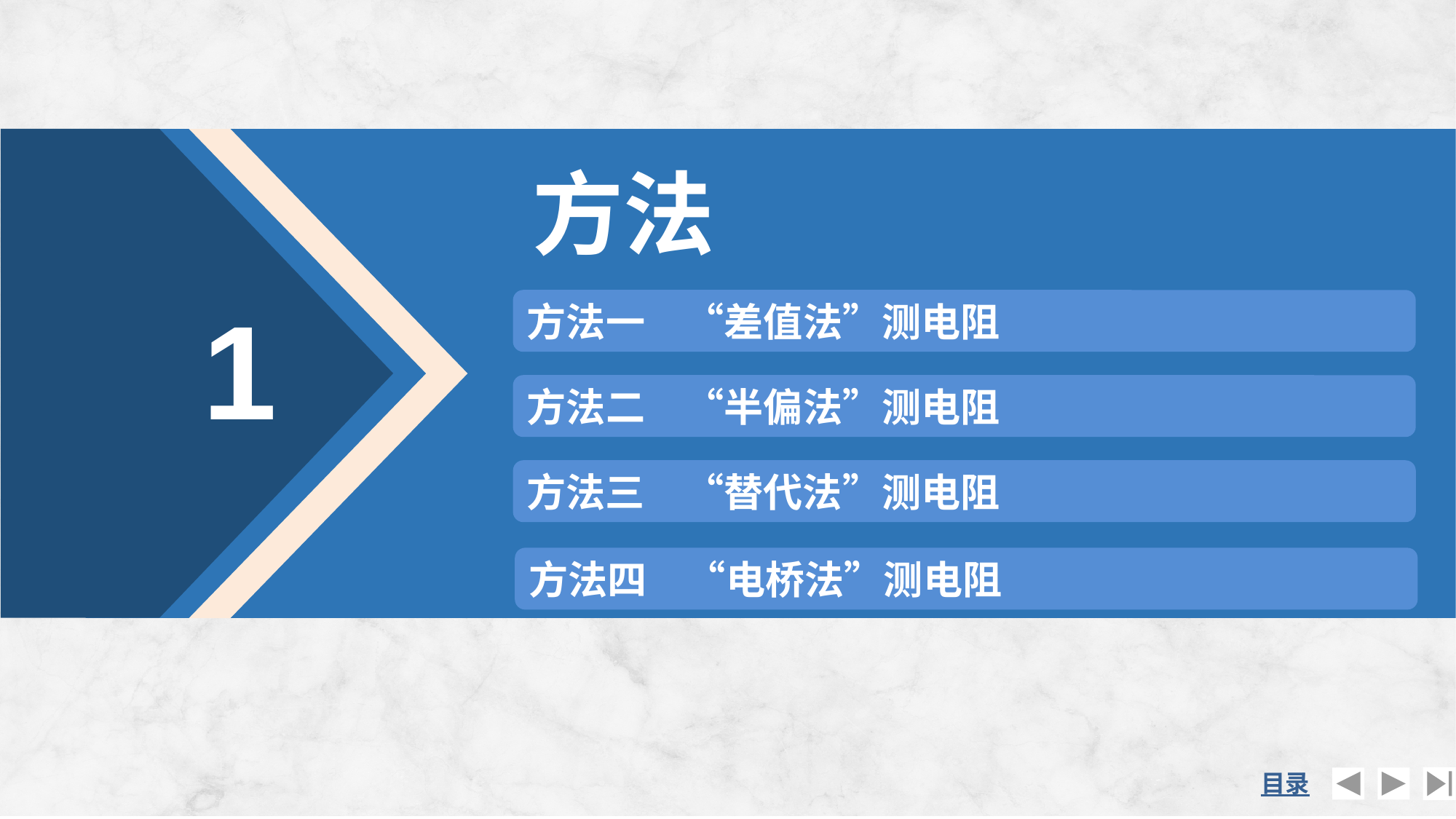

方法
1
方法一　“差值法”测电阻
方法二　“半偏法”测电阻
方法三　“替代法”测电阻
方法四　“电桥法”测电阻